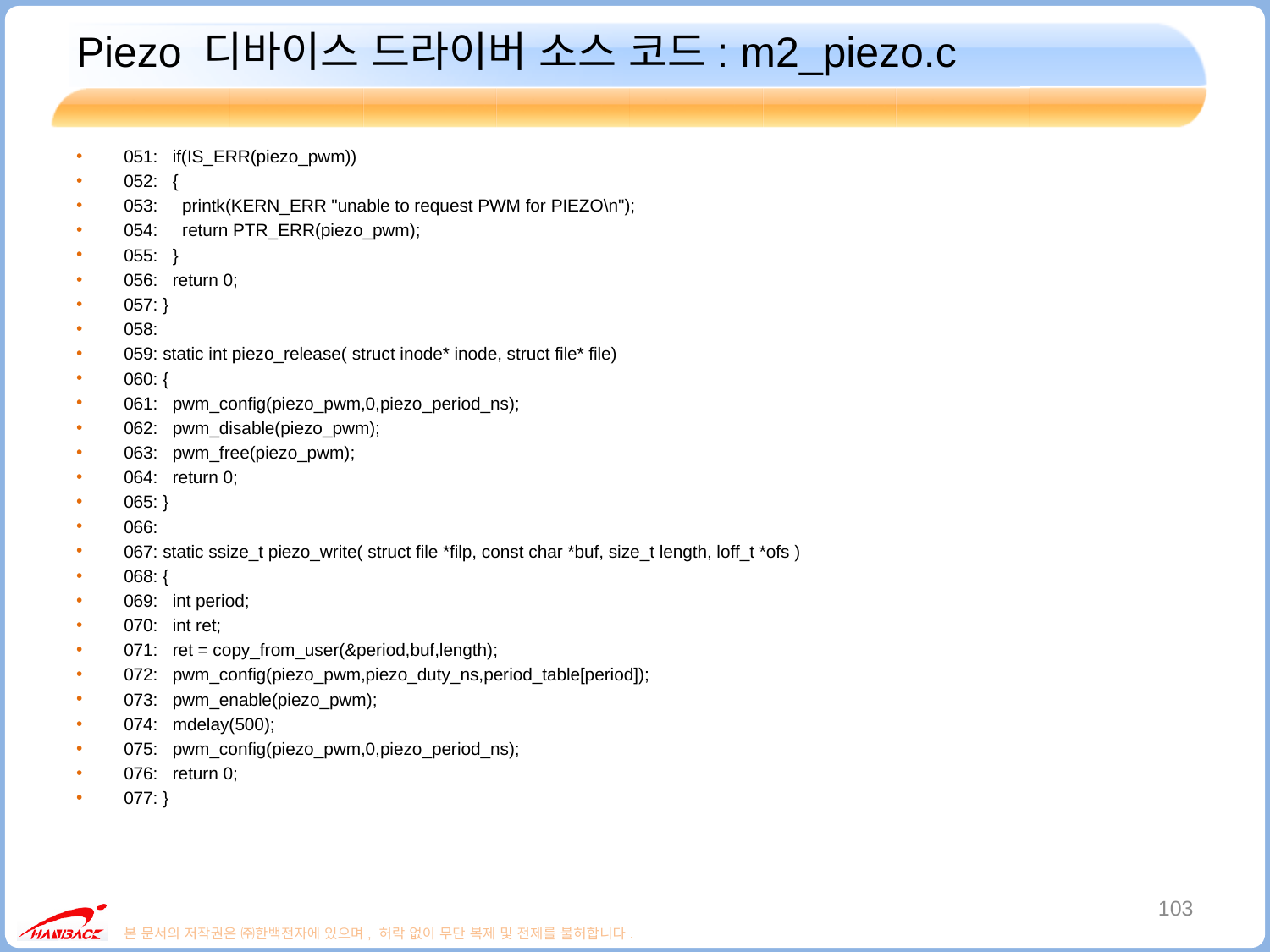

# Piezo 디바이스 드라이버 소스 코드: m2_piezo.c
051:   if(IS_ERR(piezo_pwm))
052:   {
053:     printk(KERN_ERR "unable to request PWM for PIEZO\n");
054:     return PTR_ERR(piezo_pwm);
055:   }
056:   return 0;
057: }
058:
059: static int piezo_release( struct inode* inode, struct file* file)
060: {
061:   pwm_config(piezo_pwm,0,piezo_period_ns);
062:   pwm_disable(piezo_pwm);
063:   pwm_free(piezo_pwm);
064:   return 0;
065: }
066:
067: static ssize_t piezo_write( struct file *filp, const char *buf, size_t length, loff_t *ofs )
068: {
069:   int period;
070:   int ret;
071:   ret = copy_from_user(&period,buf,length);
072:   pwm_config(piezo_pwm,piezo_duty_ns,period_table[period]);
073:   pwm_enable(piezo_pwm);
074:   mdelay(500);
075:   pwm_config(piezo_pwm,0,piezo_period_ns);
076:   return 0;
077: }
103